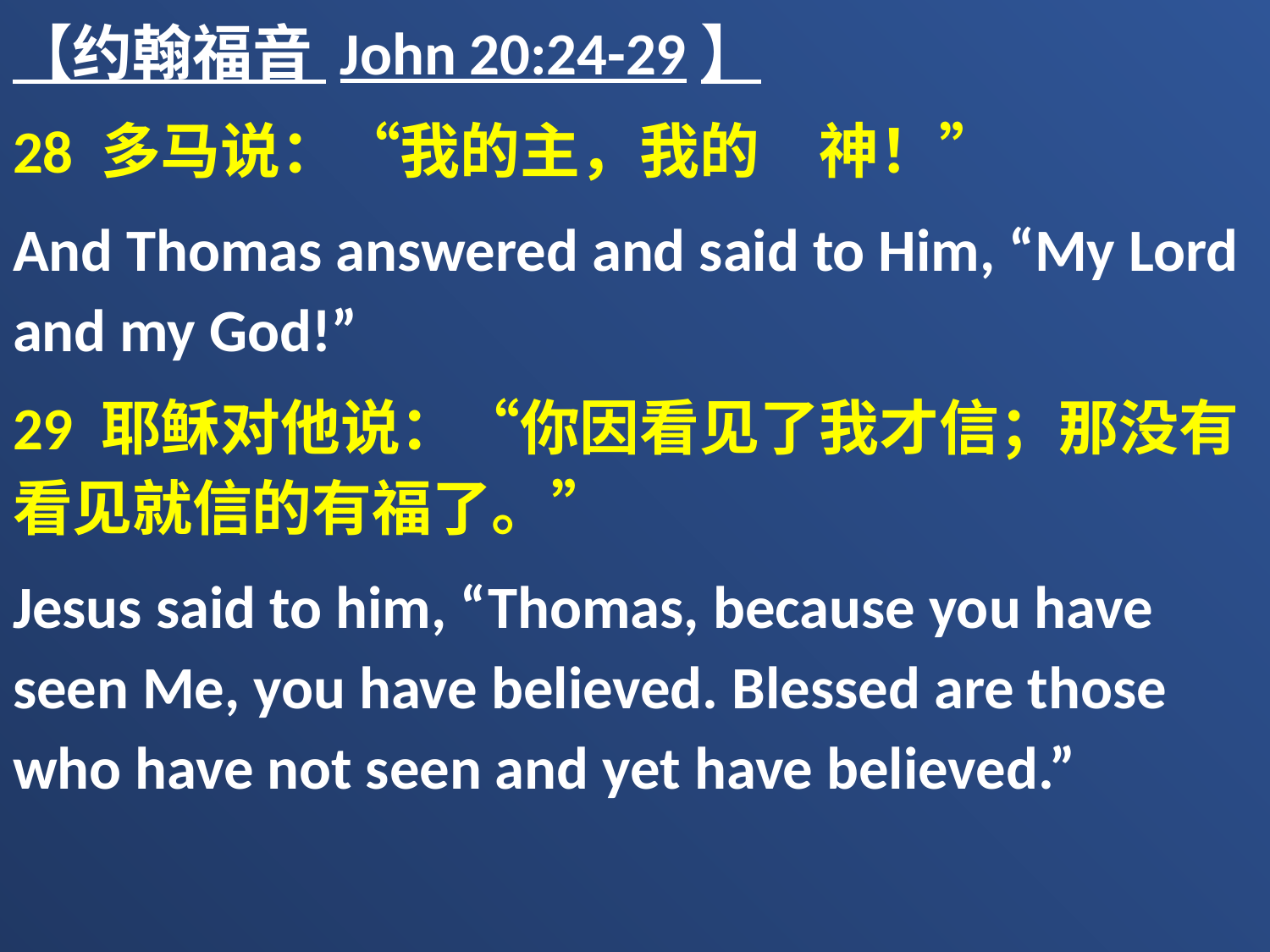

【约翰福音 John 20:24-29】
28 多马说：“我的主，我的　神！”
And Thomas answered and said to Him, “My Lord and my God!”
29 耶稣对他说：“你因看见了我才信；那没有看见就信的有福了。”
Jesus said to him, “Thomas, because you have seen Me, you have believed. Blessed are those who have not seen and yet have believed.”